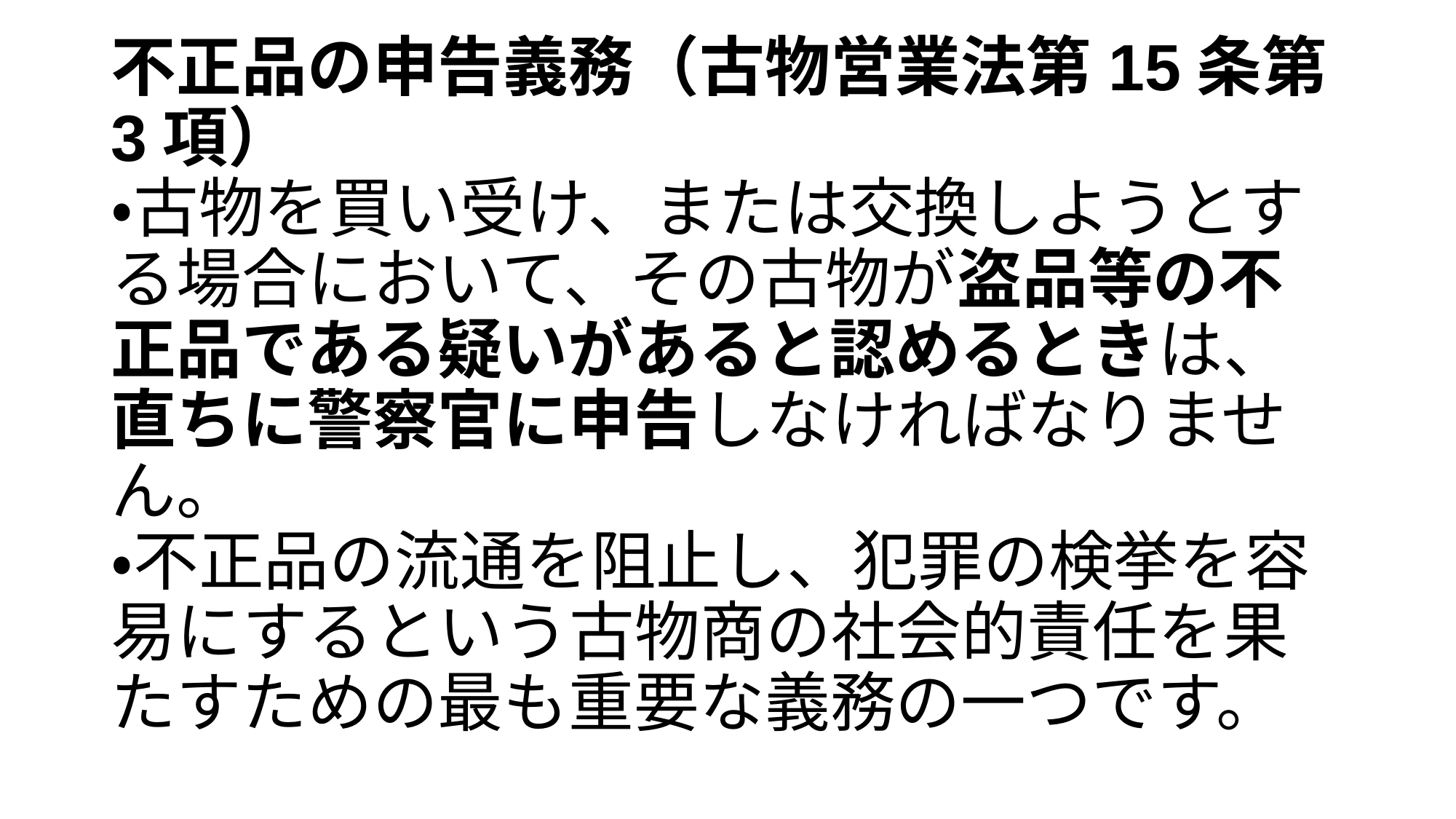

# 不正品の申告義務（古物営業法第15条第3項） ・古物を買い受け、または交換しようとする場合において、その古物が盗品等の不正品である疑いがあると認めるときは、直ちに警察官に申告しなければなりません。 ・不正品の流通を阻止し、犯罪の検挙を容易にするという古物商の社会的責任を果たすための最も重要な義務の一つです。